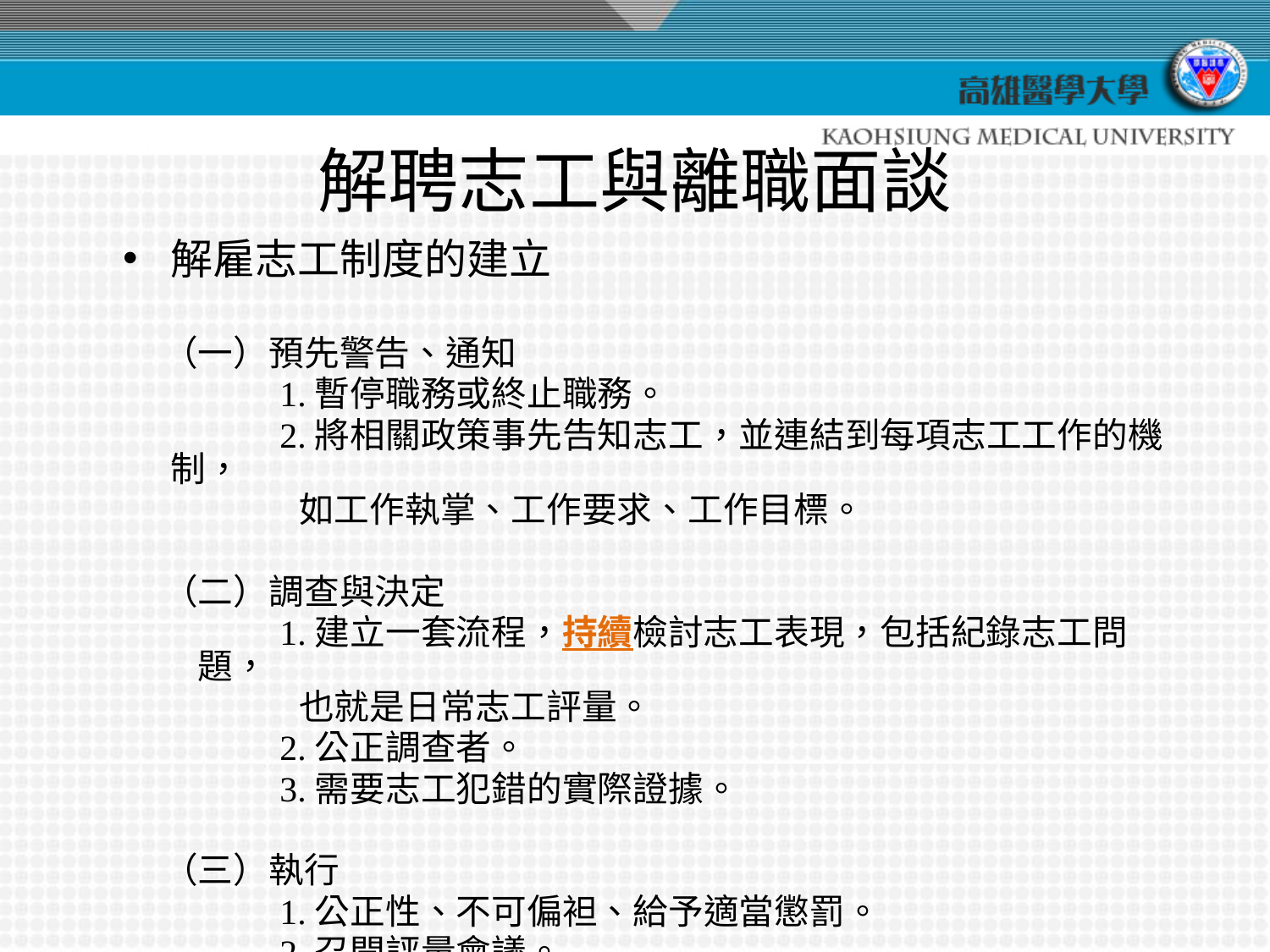

# 解聘志工與離職面談
解雇志工制度的建立

    （一）預先警告、通知
            1.暫停職務或終止職務。
            2.將相關政策事先告知志工，並連結到每項志工工作的機制，
               如工作執掌、工作要求、工作目標。

    （二）調查與決定
            1.建立一套流程，持續檢討志工表現，包括紀錄志工問題，
               也就是日常志工評量。
            2.公正調查者。
            3.需要志工犯錯的實際證據。

    （三）執行
            1.公正性、不可偏袒、給予適當懲罰。
            2.召開評量會議。